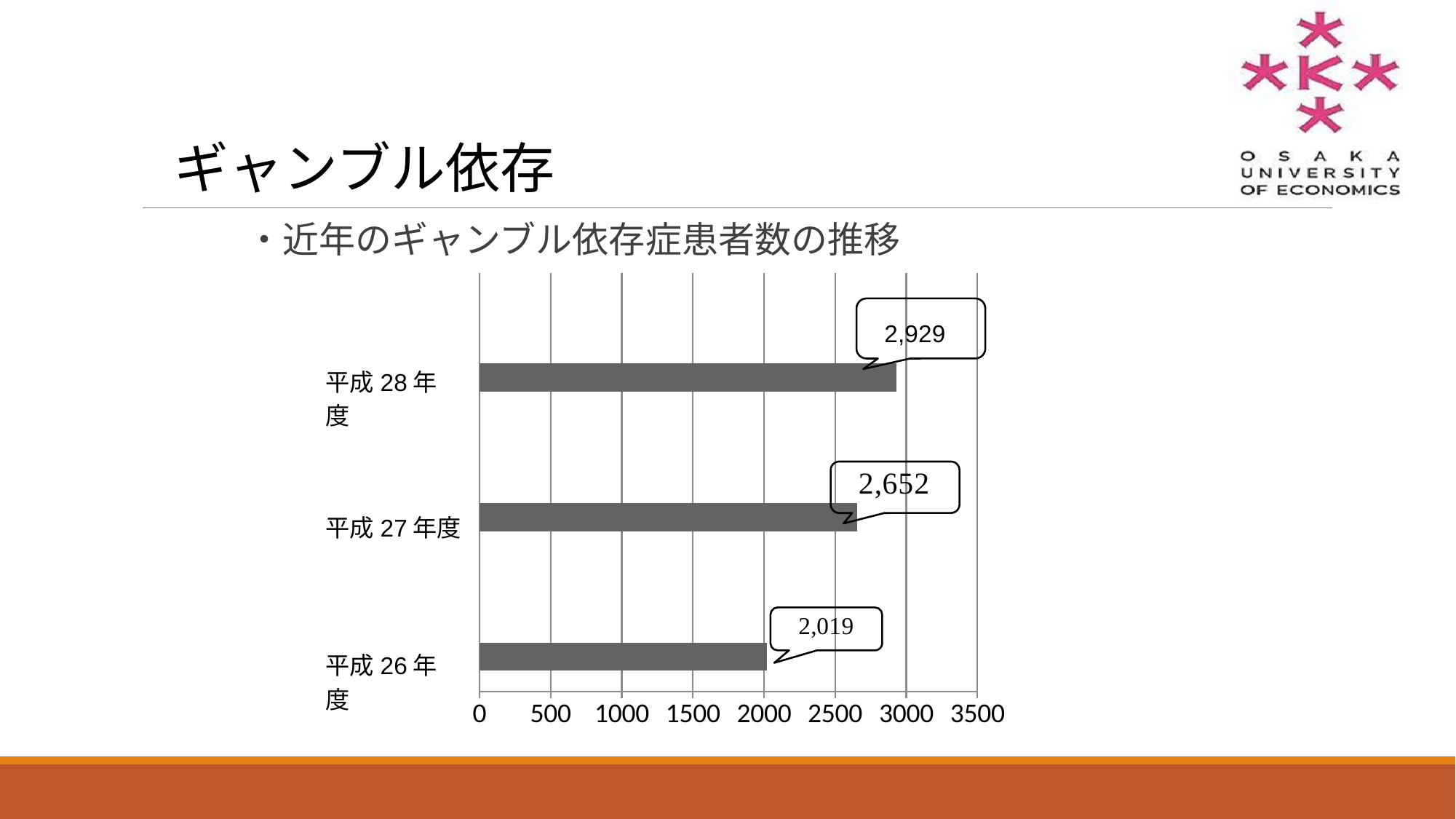

ギャンブル依存
・近年のギャンブル依存症患者数の推移

### Chart

| Category | ギャンブル依存症 |  |  |
|---|---|---|---|
| 平成26年度 | 2019.0 | None | None |
|  | None | None | None |
| 平成27年度 | 2652.0 | None | None |